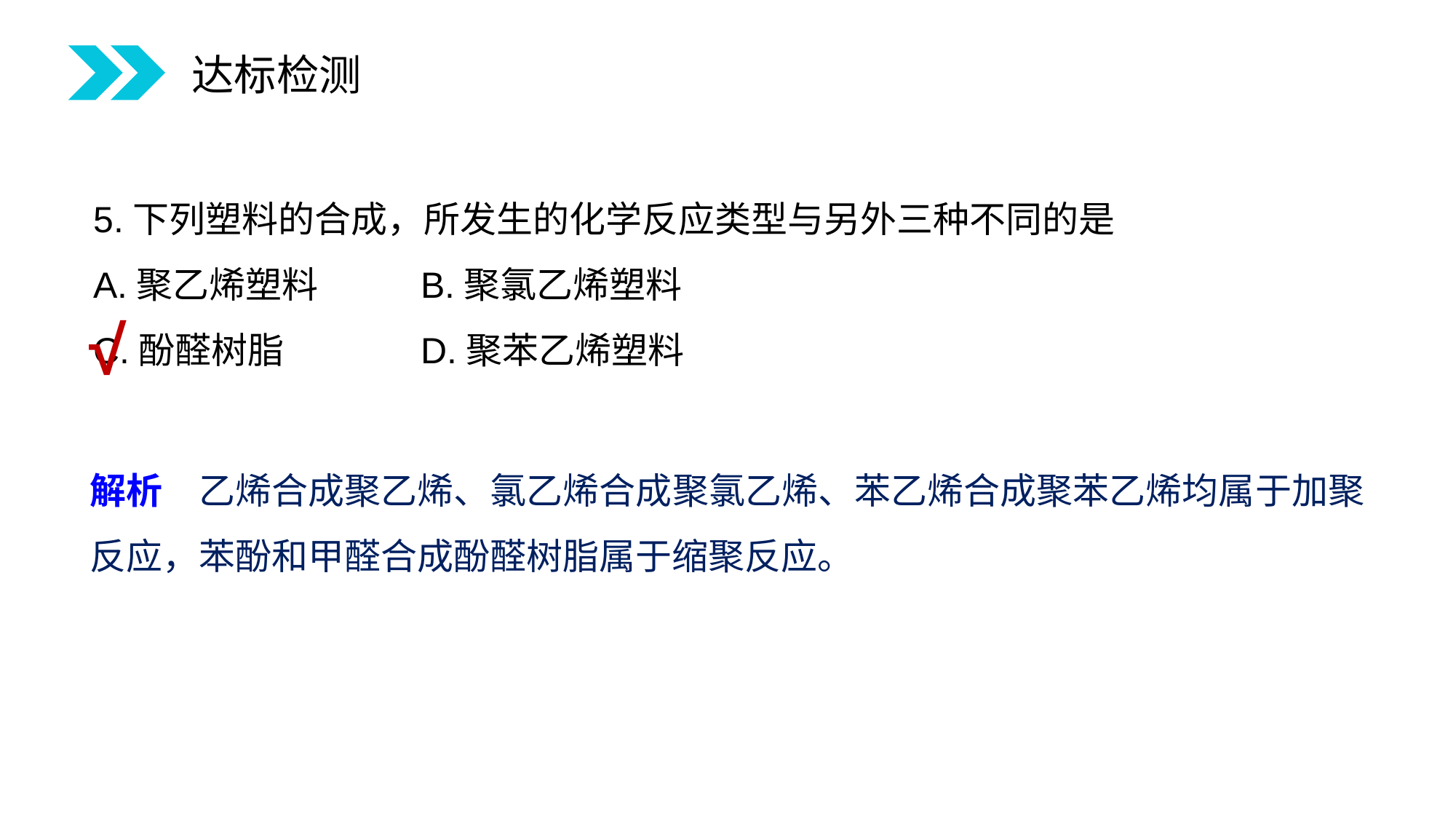

达标检测
5.下列塑料的合成，所发生的化学反应类型与另外三种不同的是
A.聚乙烯塑料　  	B.聚氯乙烯塑料
C.酚醛树脂  		D.聚苯乙烯塑料
√
解析　乙烯合成聚乙烯、氯乙烯合成聚氯乙烯、苯乙烯合成聚苯乙烯均属于加聚反应，苯酚和甲醛合成酚醛树脂属于缩聚反应。